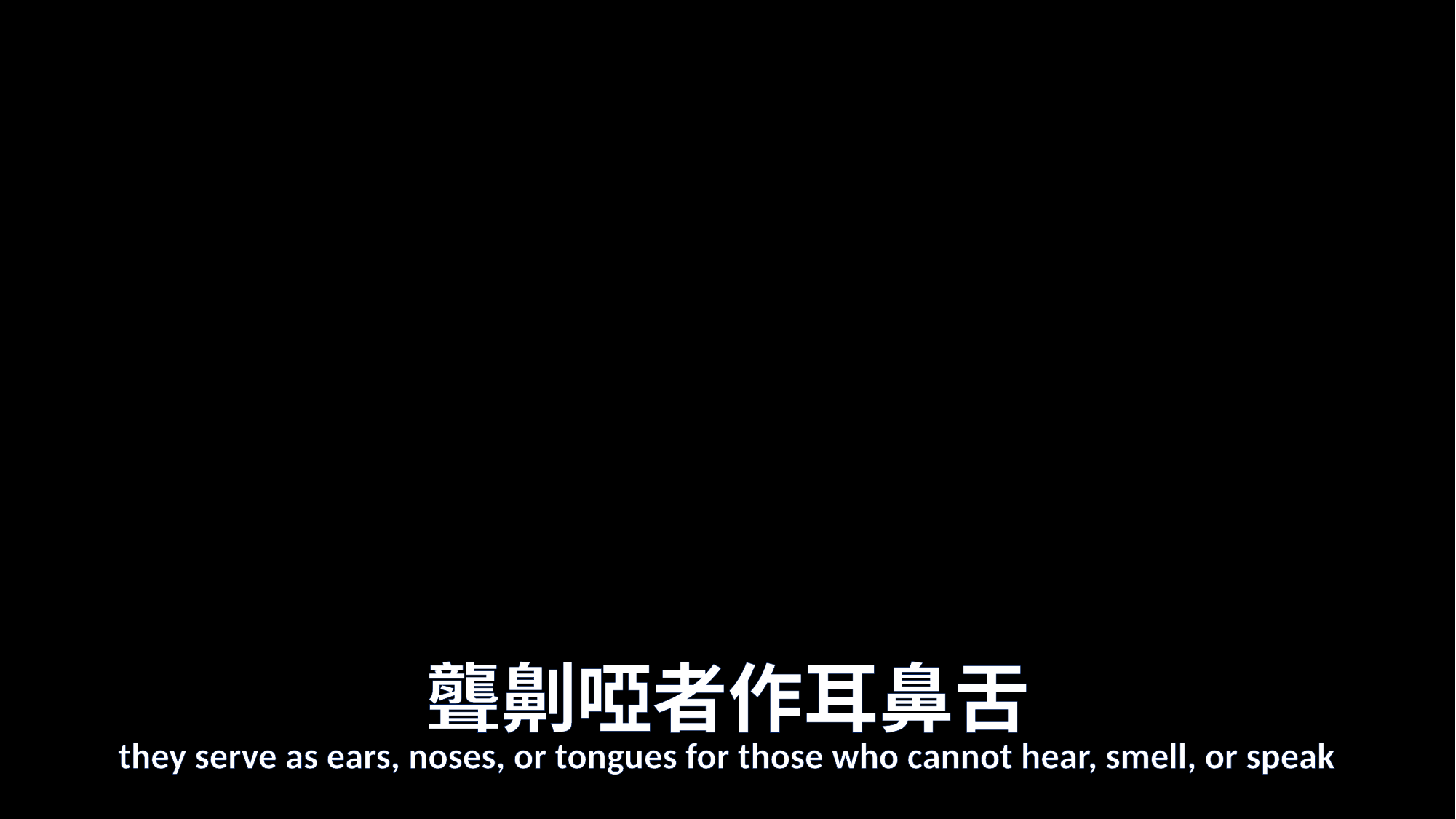

# 聾劓啞者作耳鼻舌
they serve as ears, noses, or tongues for those who cannot hear, smell, or speak